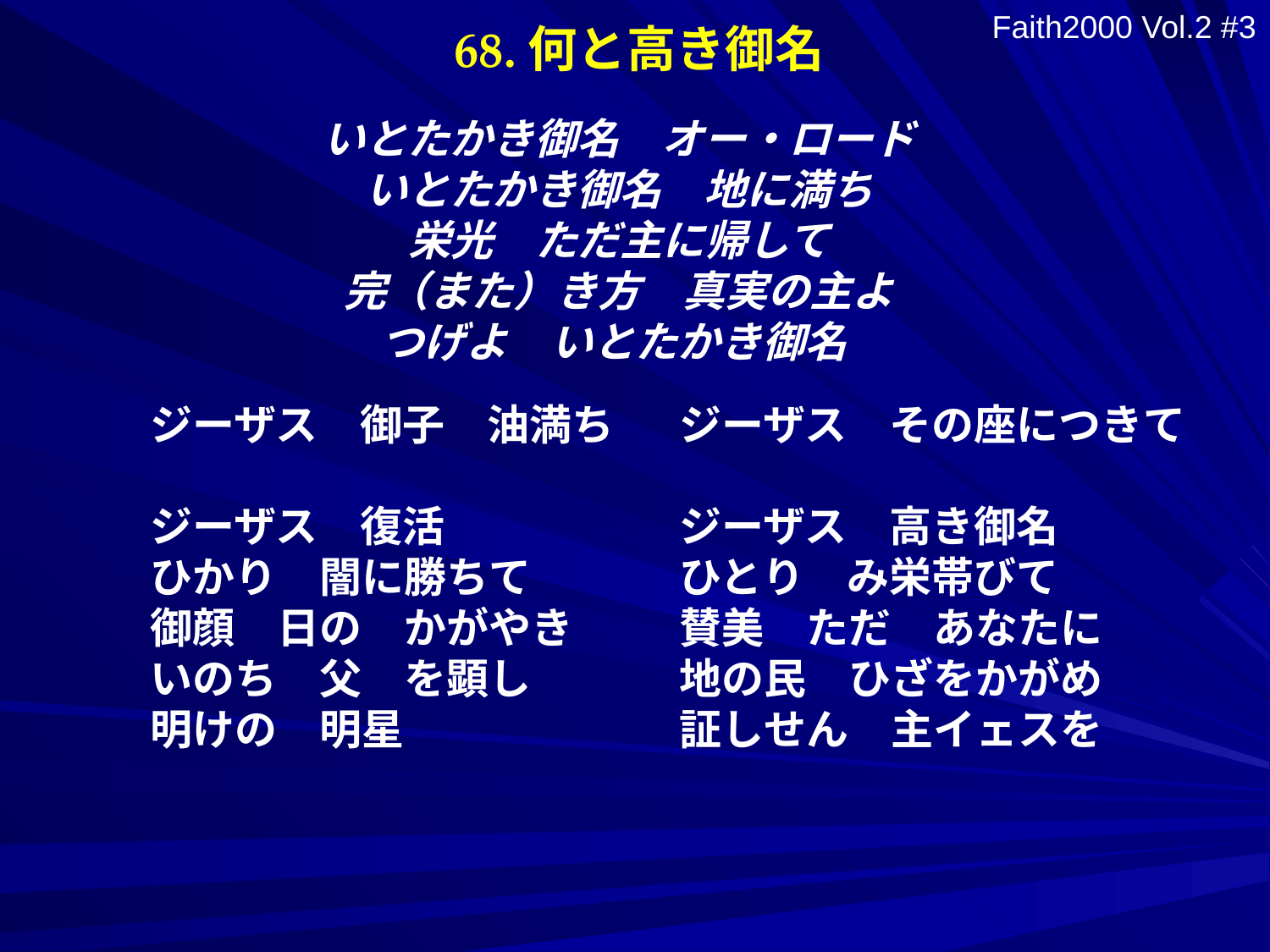

68.何と高き御名
Faith2000 Vol.2 #3
いとたかき御名　オー・ロード
いとたかき御名　地に満ち
栄光　ただ主に帰して
完（また）き方　真実の主よ
つげよ　いとたかき御名
ジーザス　御子　油満ち
ジーザス　復活
ひかり　闇に勝ちて
御顔　日の　かがやき
いのち　父　を顕し
明けの　明星
ジーザス　その座につきて
ジーザス　高き御名
ひとり　み栄帯びて
賛美　ただ　あなたに
地の民　ひざをかがめ
証しせん　主イェスを